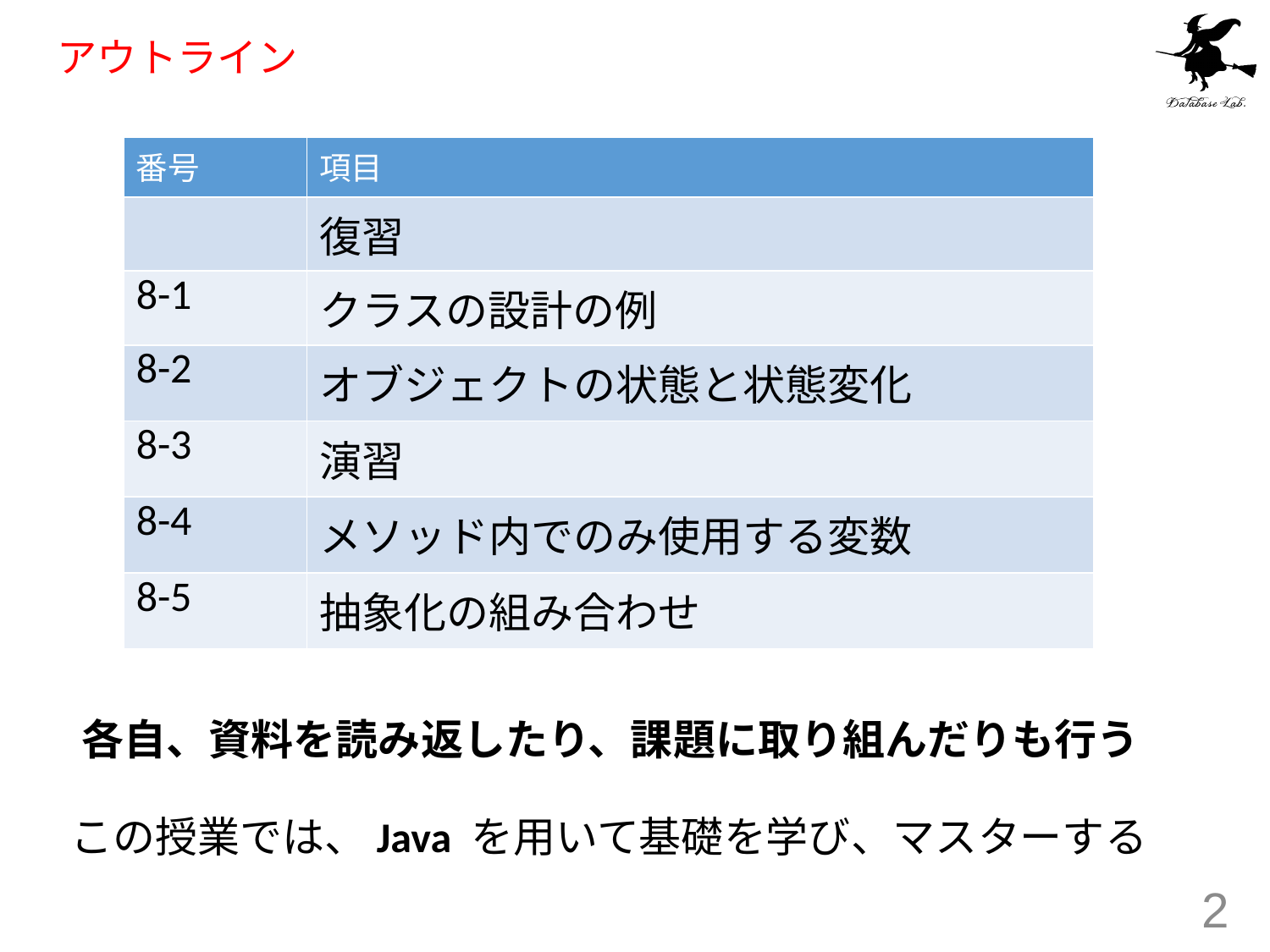

# アウトライン
| 番号 | 項目 |
| --- | --- |
|  | 復習 |
| 8-1 | クラスの設計の例 |
| 8-2 | オブジェクトの状態と状態変化 |
| 8-3 | 演習 |
| 8-4 | メソッド内でのみ使用する変数 |
| 8-5 | 抽象化の組み合わせ |
各自、資料を読み返したり、課題に取り組んだりも行う
この授業では、Java を用いて基礎を学び、マスターする
2